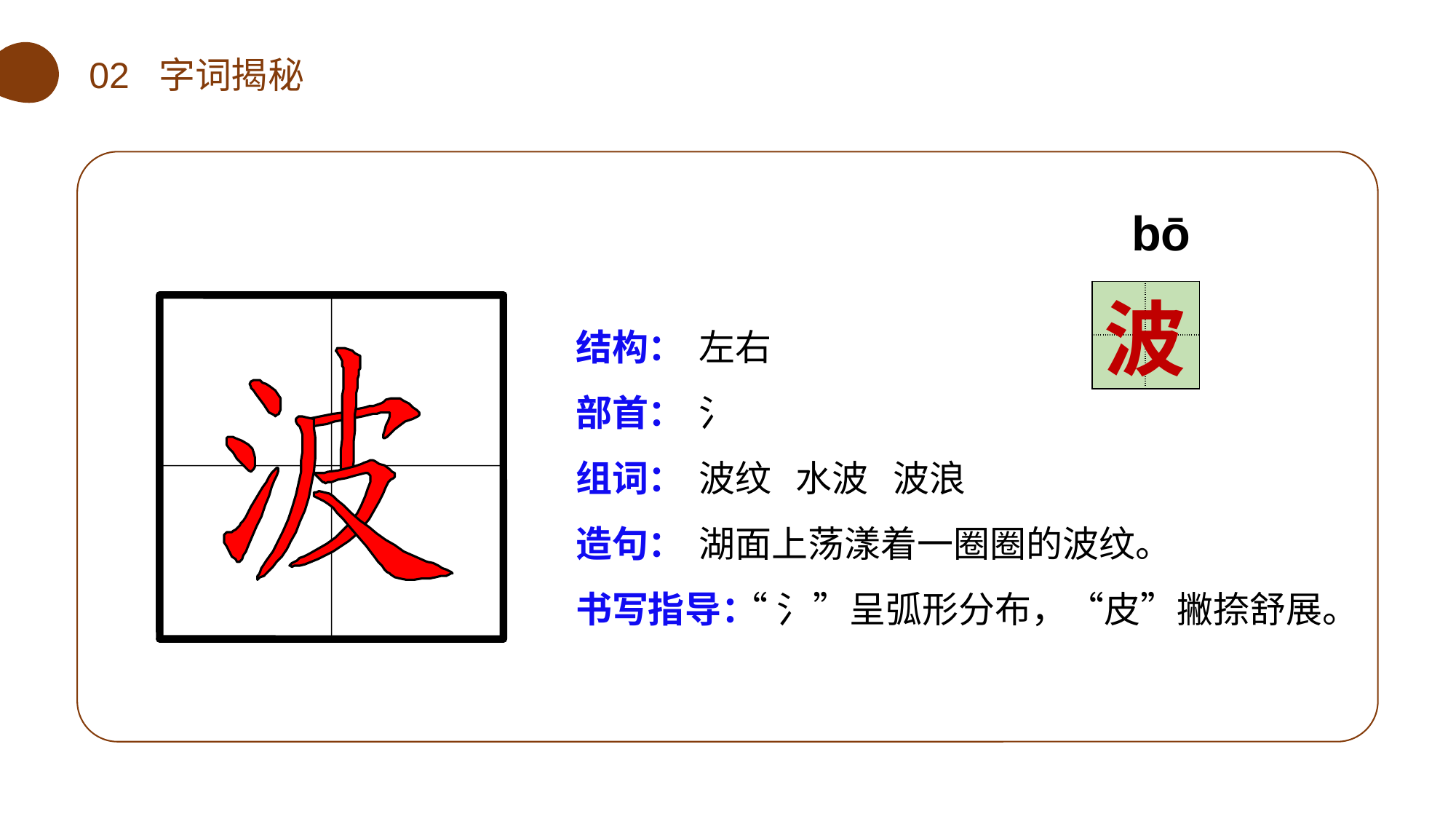

02  字词揭秘
bō
|  |  |
| --- | --- |
|  |  |
波

结构：
部首：
组词：
造句：
书写指导：
左右
氵
波纹   水波   波浪
湖面上荡漾着一圈圈的波纹。
    “氵”呈弧形分布，“皮”撇捺舒展。